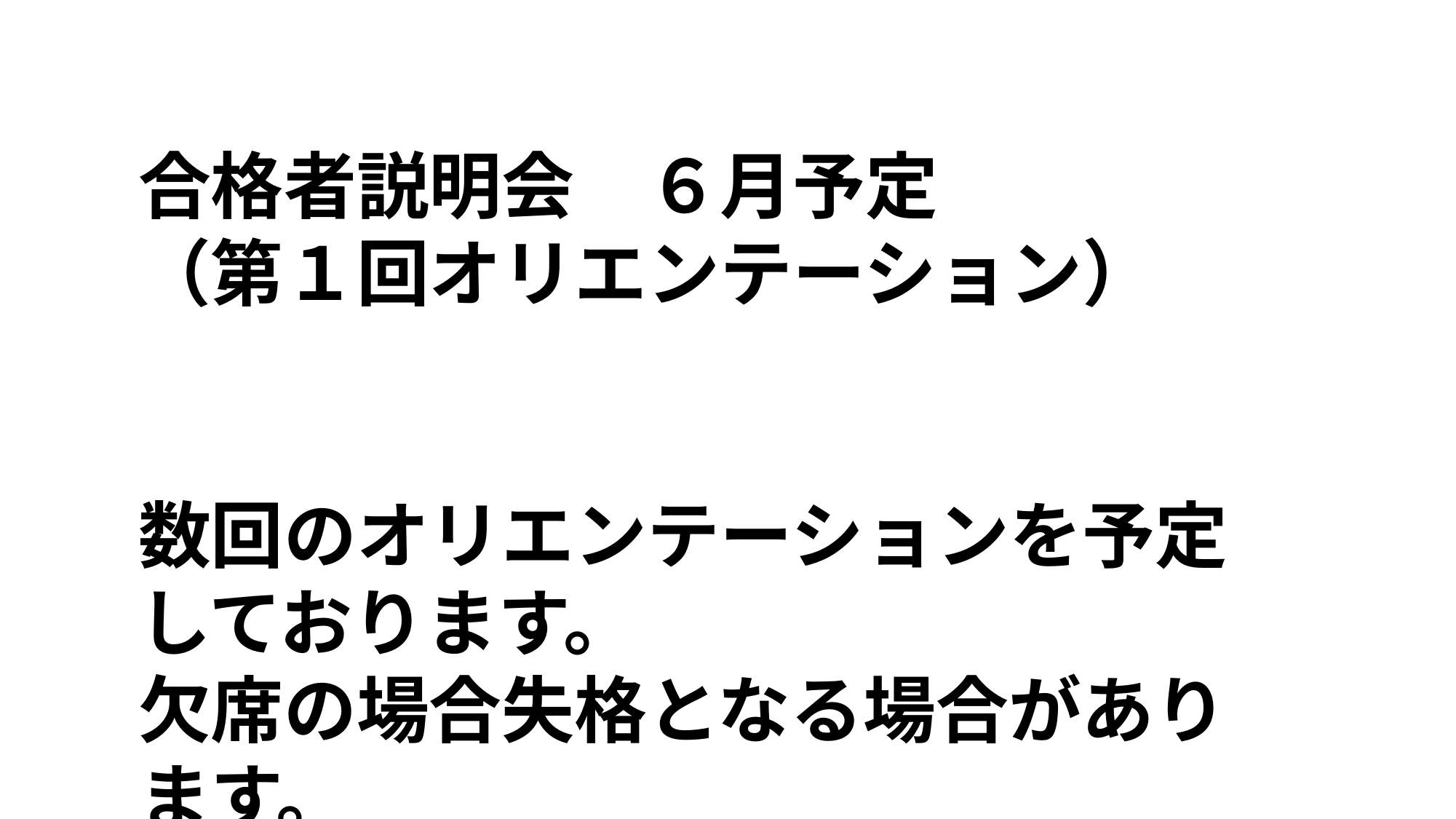

合格者説明会　６月予定
（第１回オリエンテーション）

数回のオリエンテーションを予定しております。
欠席の場合失格となる場合があり
ます。